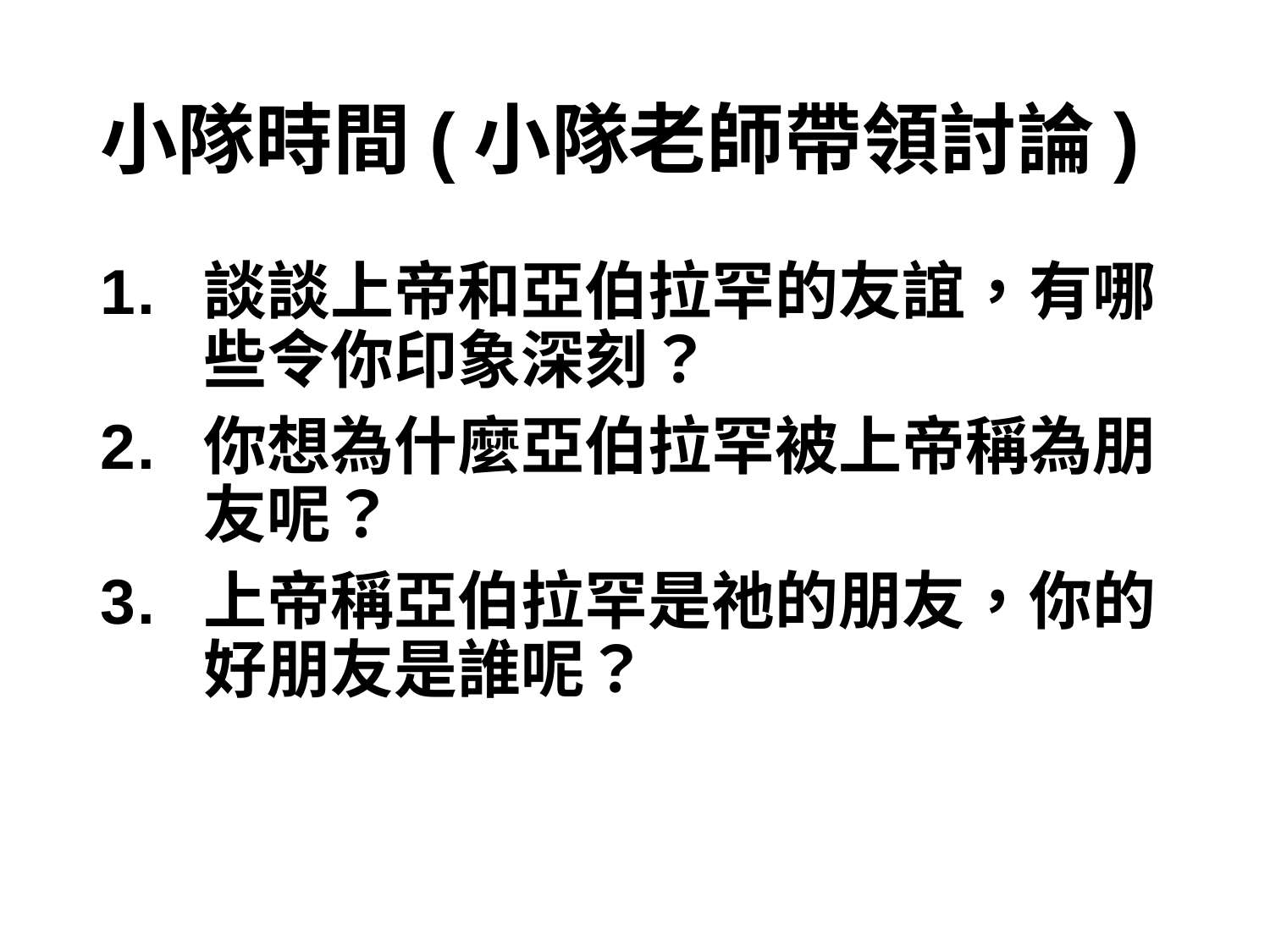

# 小隊時間(小隊老師帶領討論)
談談上帝和亞伯拉罕的友誼，有哪些令你印象深刻？
你想為什麼亞伯拉罕被上帝稱為朋友呢？
上帝稱亞伯拉罕是祂的朋友，你的好朋友是誰呢？